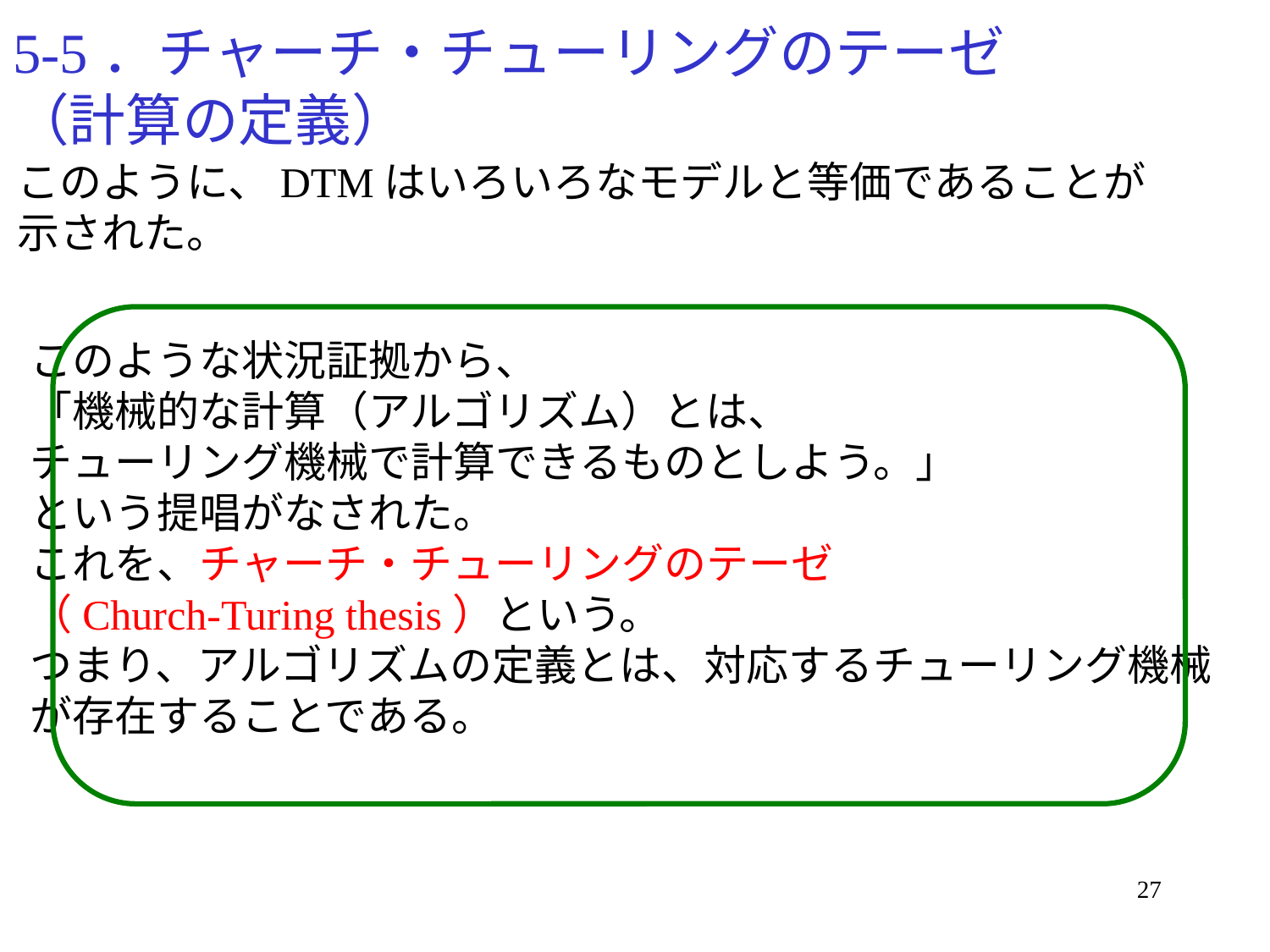

# 5-5．チャーチ・チューリングのテーゼ （計算の定義）
このように、DTMはいろいろなモデルと等価であることが
示された。

このような状況証拠から、
「機械的な計算（アルゴリズム）とは、
チューリング機械で計算できるものとしよう。」
という提唱がなされた。
これを、チャーチ・チューリングのテーゼ
（Church-Turing thesis）という。
つまり、アルゴリズムの定義とは、対応するチューリング機械
が存在することである。
27